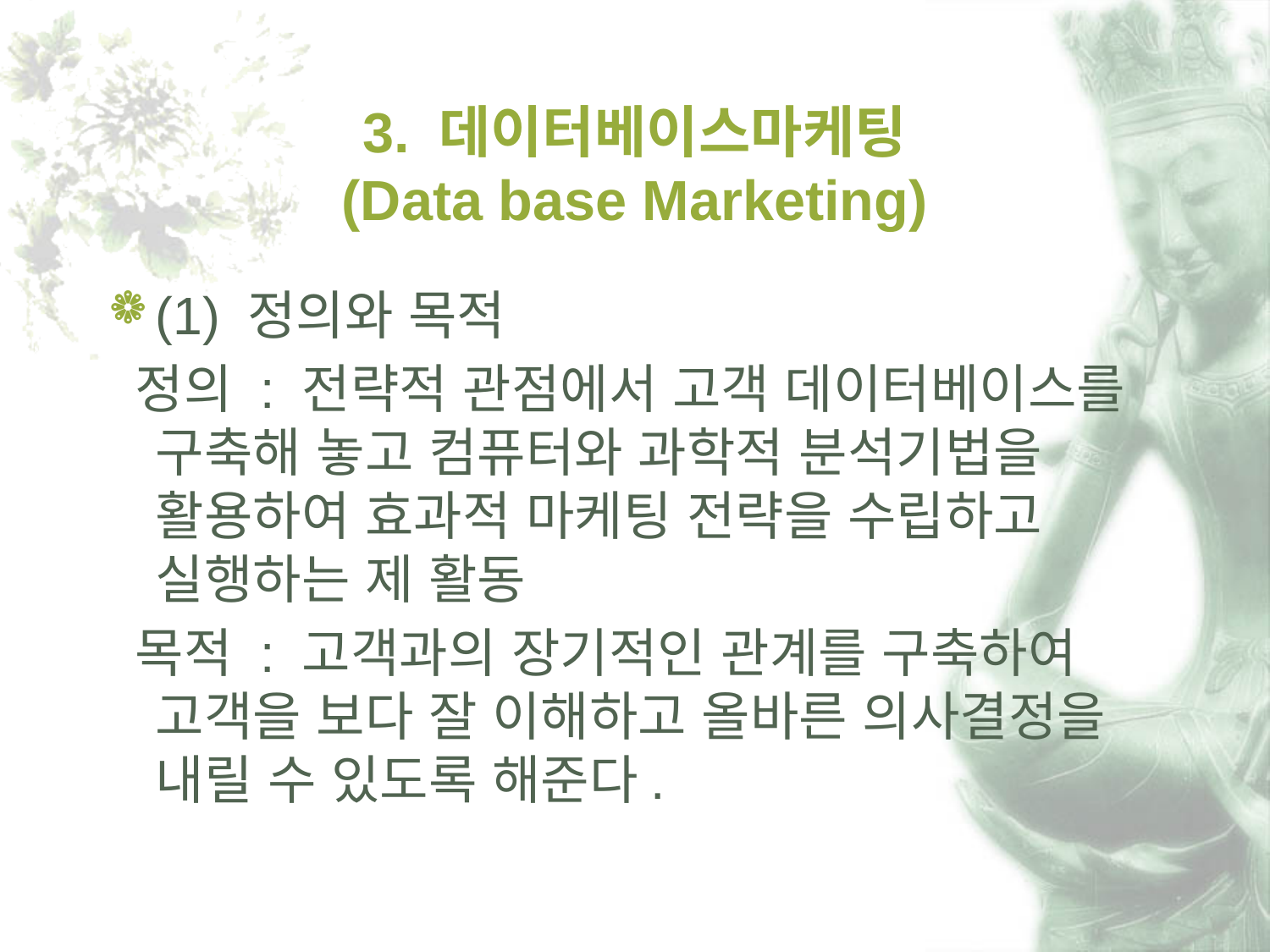

# 3. 데이터베이스마케팅 (Data base Marketing)
(1) 정의와 목적
 정의 : 전략적 관점에서 고객 데이터베이스를 구축해 놓고 컴퓨터와 과학적 분석기법을 활용하여 효과적 마케팅 전략을 수립하고 실행하는 제 활동
 목적 : 고객과의 장기적인 관계를 구축하여 고객을 보다 잘 이해하고 올바른 의사결정을 내릴 수 있도록 해준다.